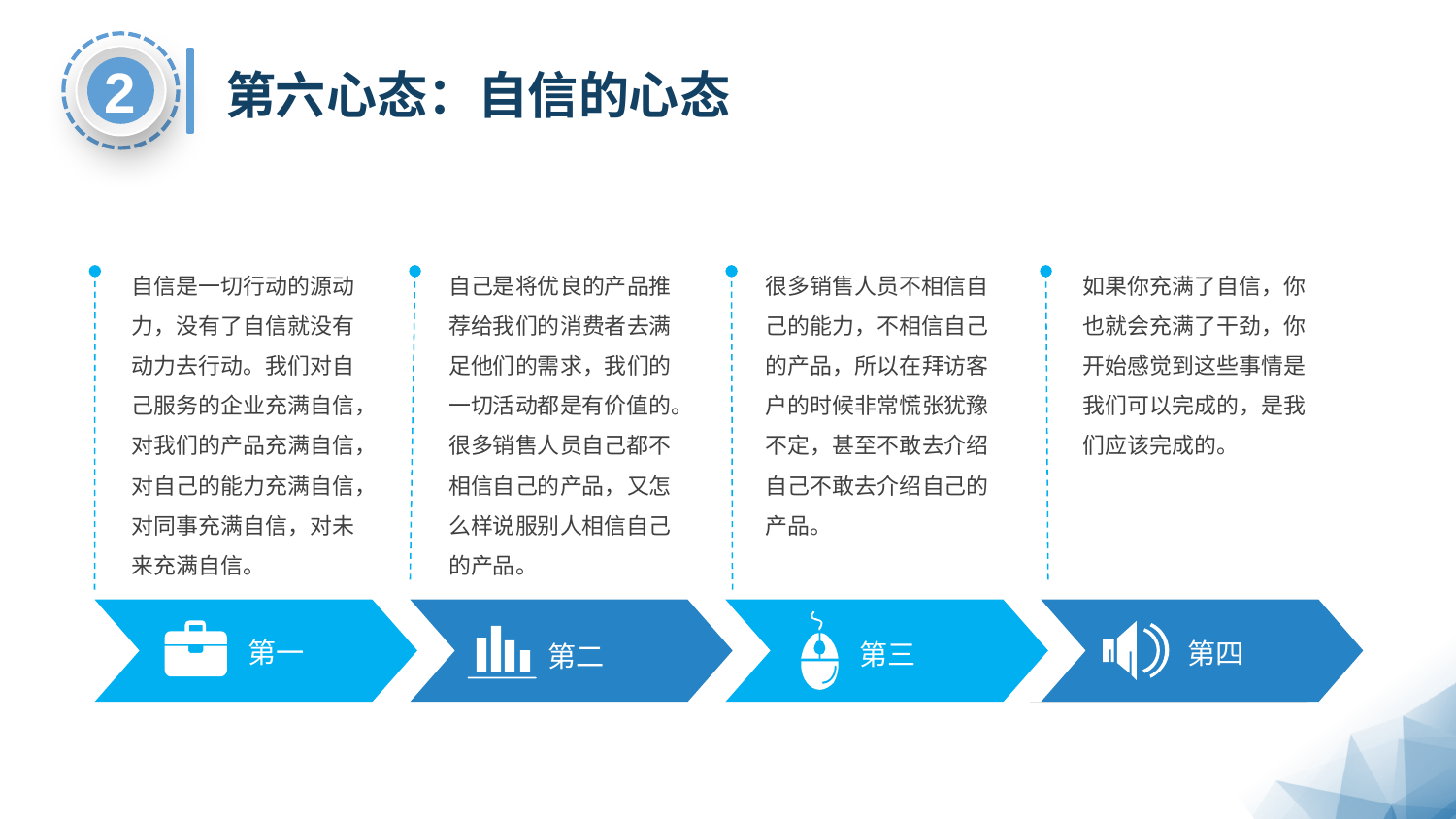

第六心态：自信的心态
自信是一切行动的源动力，没有了自信就没有动力去行动。我们对自己服务的企业充满自信，对我们的产品充满自信，对自己的能力充满自信，对同事充满自信，对未来充满自信。
自己是将优良的产品推荐给我们的消费者去满足他们的需求，我们的一切活动都是有价值的。很多销售人员自己都不相信自己的产品，又怎么样说服别人相信自己的产品。
很多销售人员不相信自己的能力，不相信自己的产品，所以在拜访客户的时候非常慌张犹豫不定，甚至不敢去介绍自己不敢去介绍自己的产品。
如果你充满了自信，你也就会充满了干劲，你开始感觉到这些事情是我们可以完成的，是我们应该完成的。

第一

第二

第三

第四